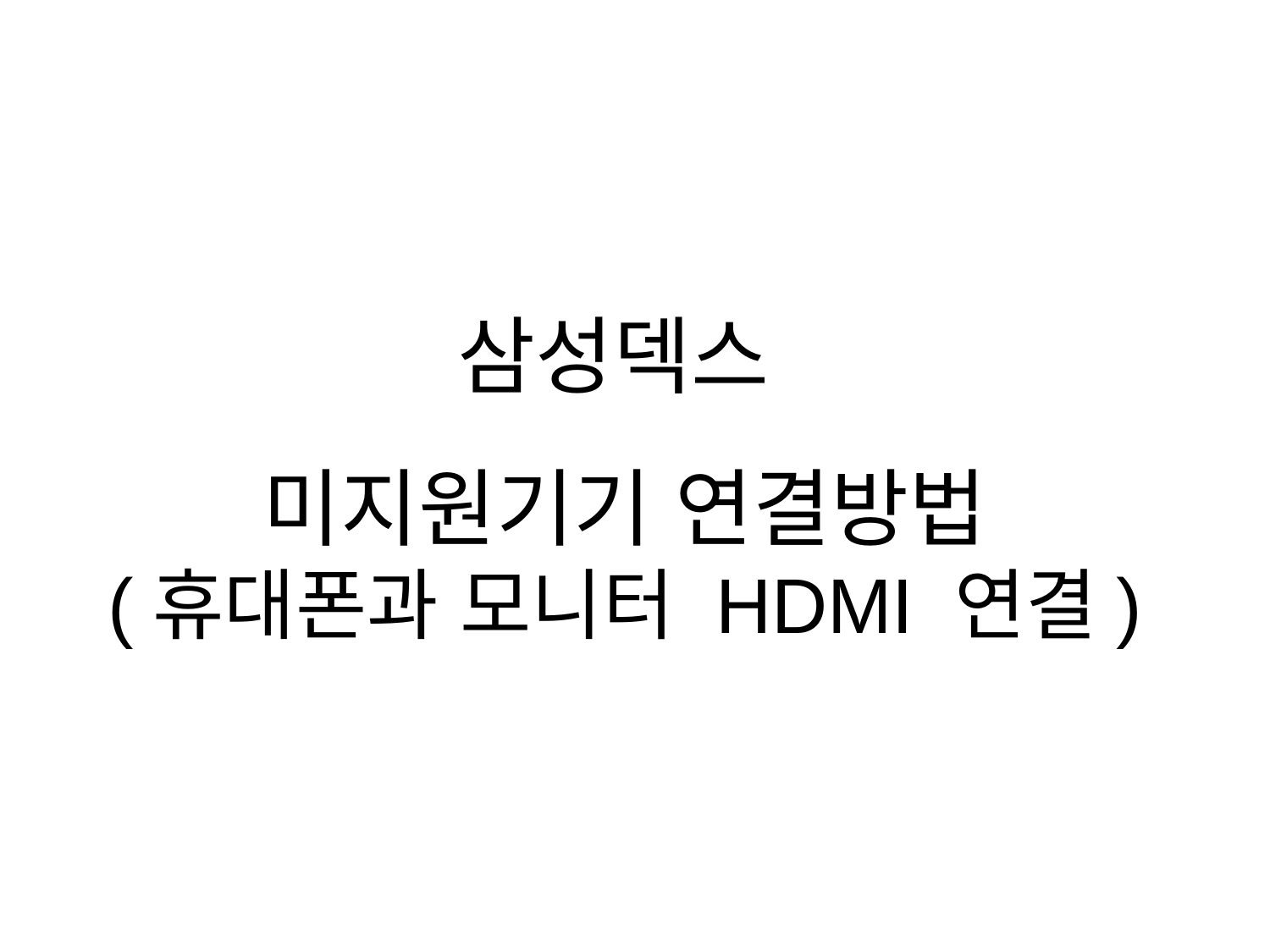

삼성덱스
미지원기기 연결방법
(휴대폰과 모니터 HDMI 연결)